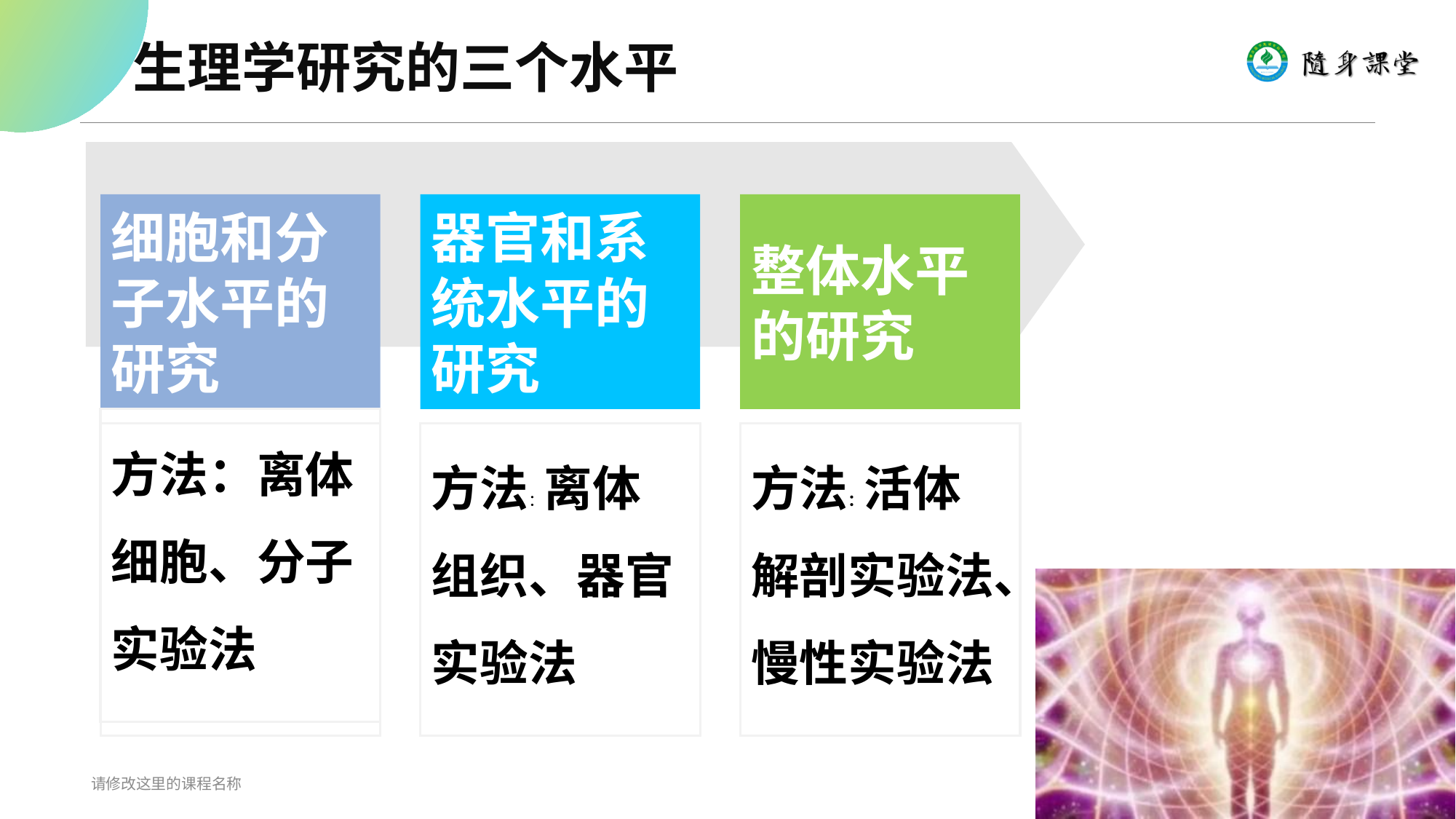

生理学研究的三个水平

器官和系统水平的研究
方法：离体组织、器官实验法

细胞和分子水平的研究
方法：离体细胞、分子实验法
整体水平的研究
方法：活体解剖实验法、慢性实验法

方法：离体细胞、分子实验法

请修改这里的课程名称
10